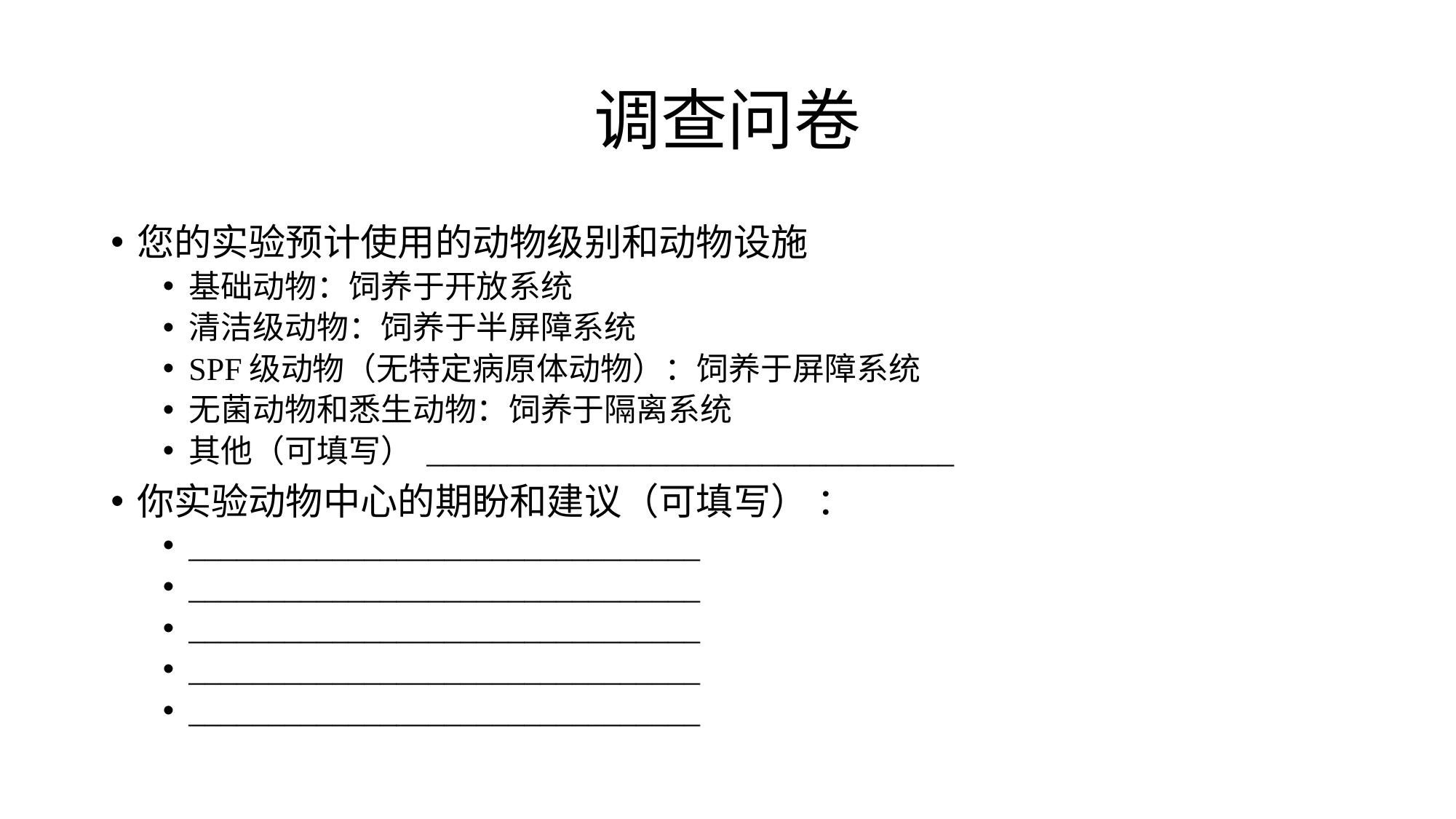

# 调查问卷
您的实验预计使用的动物级别和动物设施
基础动物：饲养于开放系统
清洁级动物：饲养于半屏障系统
SPF级动物（无特定病原体动物）：饲养于屏障系统
无菌动物和悉生动物：饲养于隔离系统
其他（可填写） _________________________________
你实验动物中心的期盼和建议（可填写） ：
________________________________
________________________________
________________________________
________________________________
________________________________